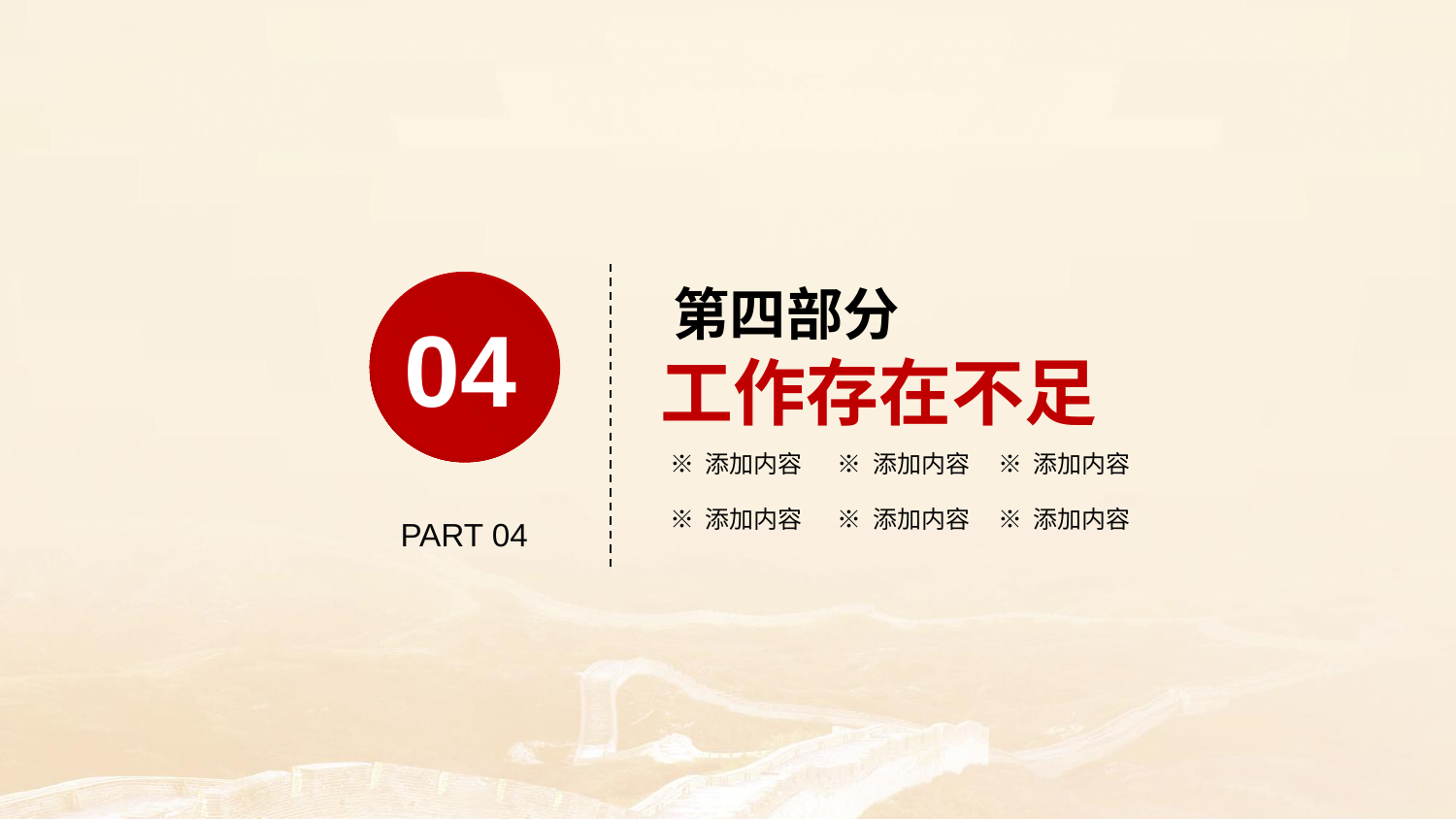

第四部分
工作存在不足

04
※ 添加内容
※ 添加内容
※ 添加内容
※ 添加内容
※ 添加内容
※ 添加内容
PART 04